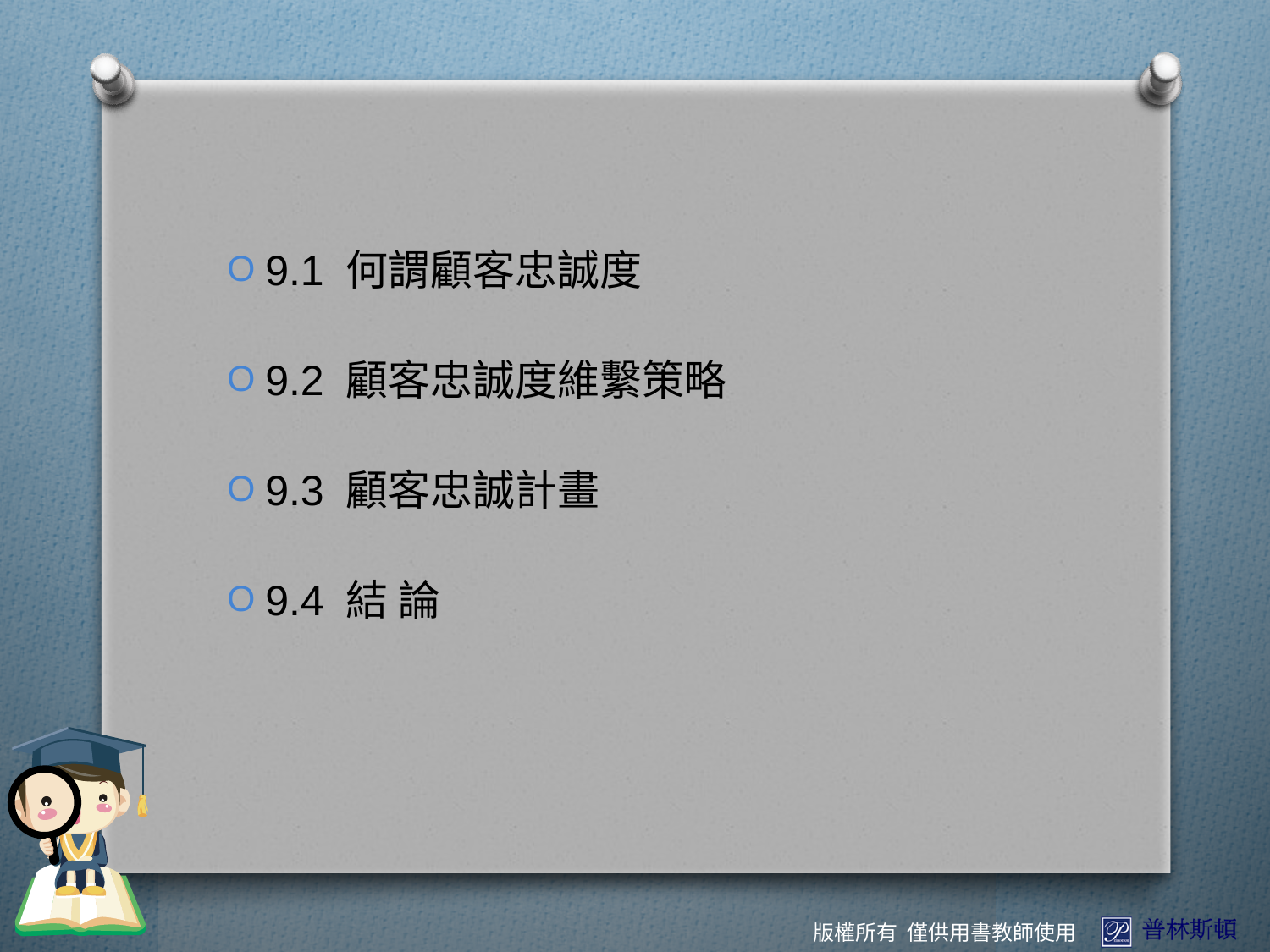

9.1 何謂顧客忠誠度
9.2 顧客忠誠度維繫策略
9.3 顧客忠誠計畫
9.4 結 論